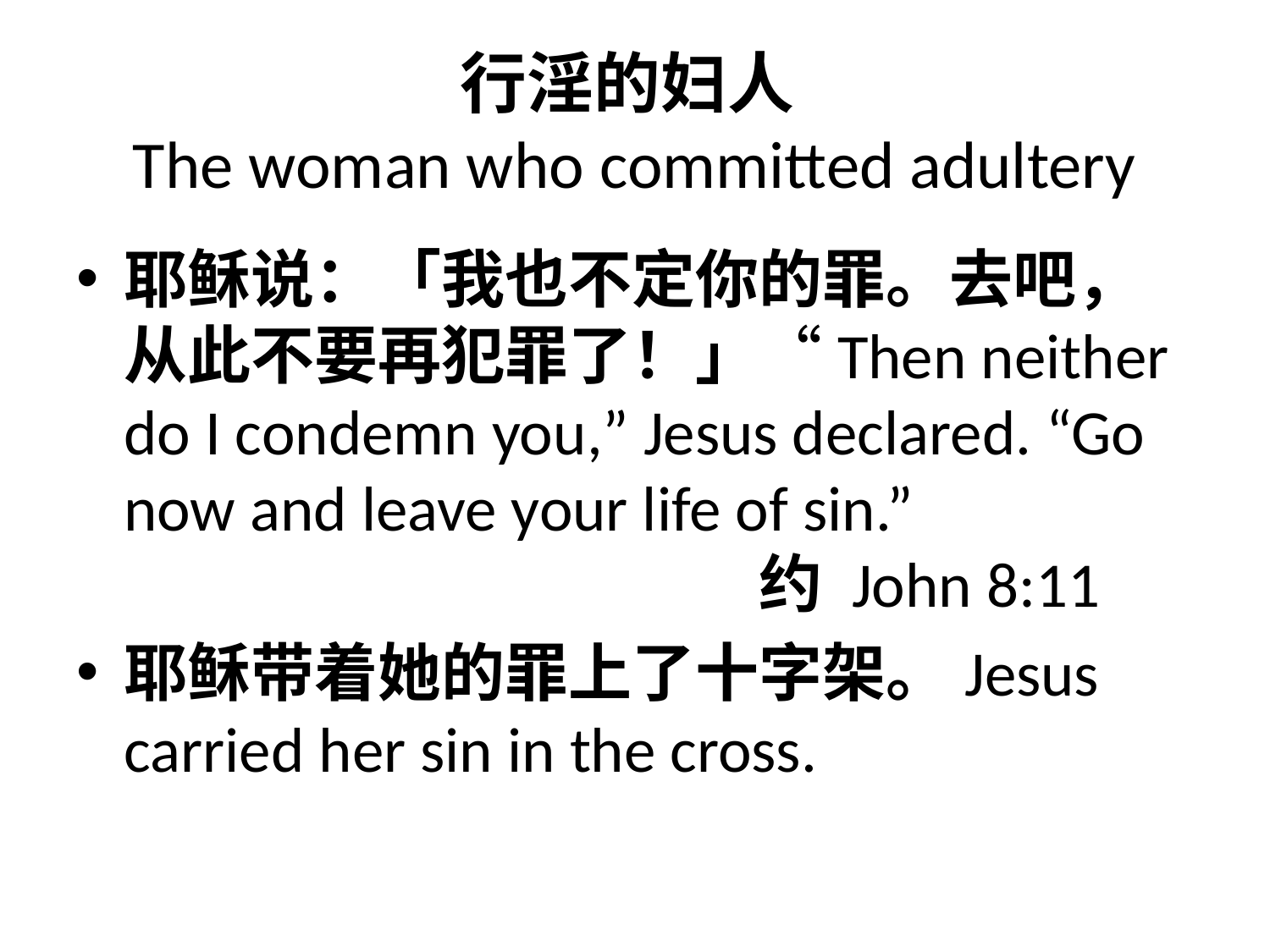

# 行淫的妇人 The woman who committed adultery
耶稣说：「我也不定你的罪。去吧，从此不要再犯罪了！」“Then neither do I condemn you,” Jesus declared. “Go now and leave your life of sin.” 							约 John 8:11
耶稣带着她的罪上了十字架。Jesus carried her sin in the cross.